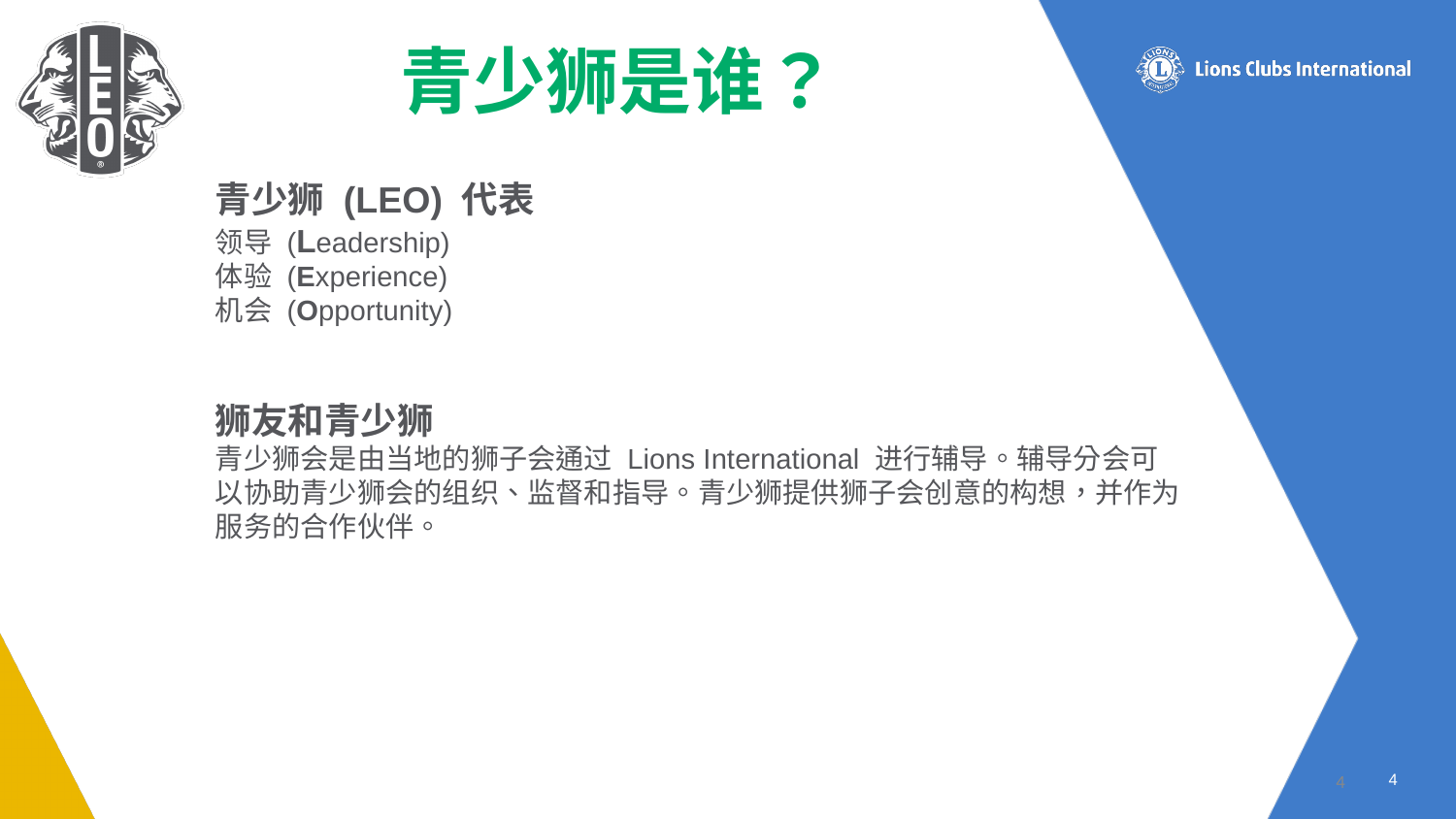

青少狮是谁？
青少狮 (LEO) 代表
领导 (Leadership)
体验 (Experience)
机会 (Opportunity)
狮友和青少狮
青少狮会是由当地的狮子会通过 Lions International 进行辅导。辅导分会可以协助青少狮会的组织、监督和指导。青少狮提供狮子会创意的构想，并作为服务的合作伙伴。
4